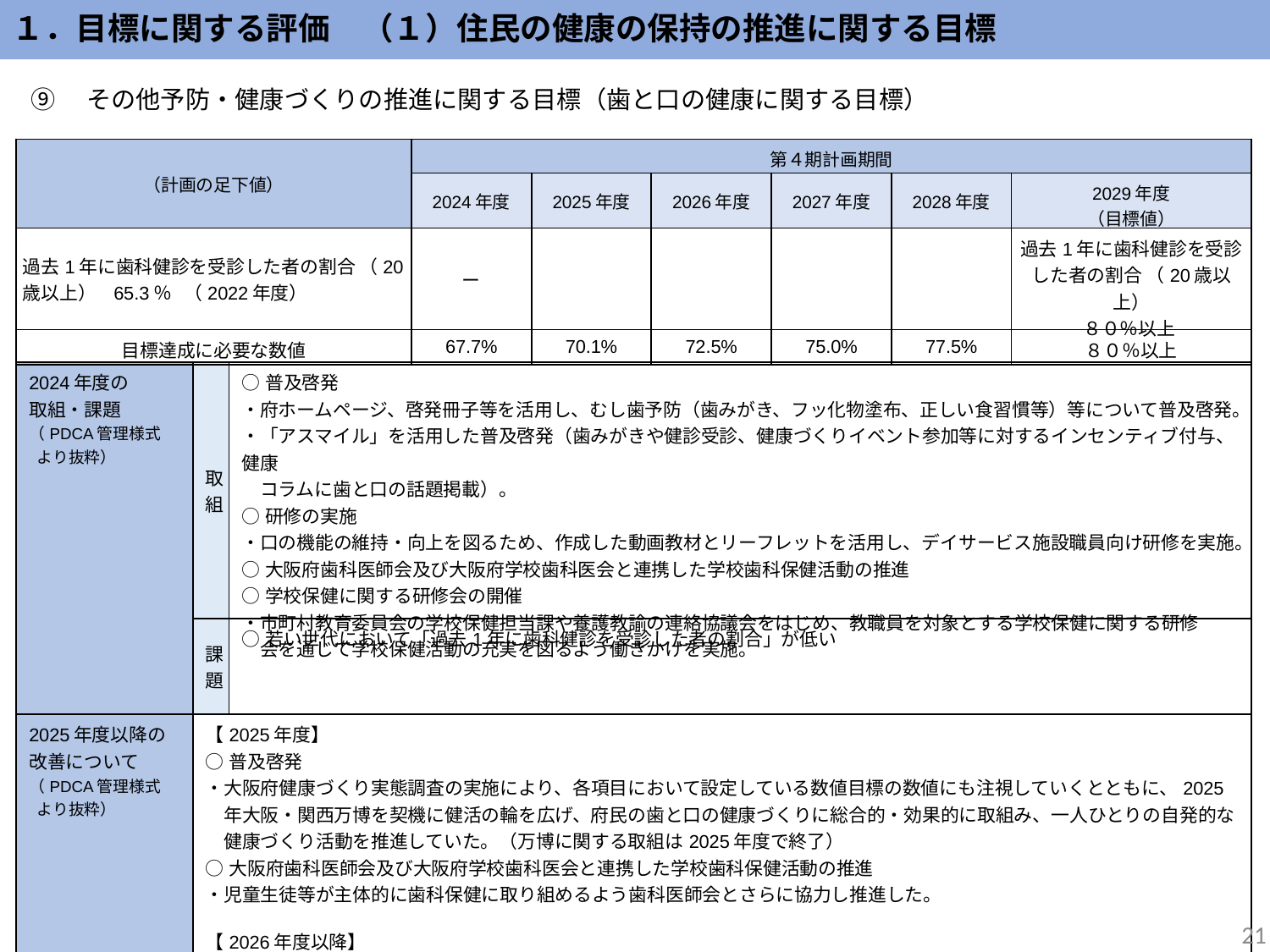

１．目標に関する評価　（１）住民の健康の保持の推進に関する目標
⑨　その他予防・健康づくりの推進に関する目標（歯と口の健康に関する目標）
| （計画の足下値） | 第４期計画期間 |  |  |  |  |  |
| --- | --- | --- | --- | --- | --- | --- |
| 2023年度 （計画の足下値） | 2024年度 | 2025年度 | 2026年度 | 2027年度 | 2028年度 | 2029年度 （目標値） |
| 過去1年に歯科健診を受診した者の割合 （20歳以上） 65.3％ （2022年度） | ー |  |  |  |  | 過去1年に歯科健診を受診した者の割合 （20歳以上） ８０％以上 |
| 目標達成に必要な数値 | 67.7% | 70.1% | 72.5% | 75.0% | 77.5% | ８０％以上 |
| 2024年度の 取組・課題 （PDCA管理様式 より抜粋） | 取組 | ○普及啓発 ・府ホームページ、啓発冊子等を活用し、むし歯予防（歯みがき、フッ化物塗布、正しい食習慣等）等について普及啓発。 ・「アスマイル」を活用した普及啓発（歯みがきや健診受診、健康づくりイベント参加等に対するインセンティブ付与、健康 　コラムに歯と口の話題掲載）。 ○研修の実施 ・口の機能の維持・向上を図るため、作成した動画教材とリーフレットを活用し、デイサービス施設職員向け研修を実施。 ○大阪府歯科医師会及び大阪府学校歯科医会と連携した学校歯科保健活動の推進 ○学校保健に関する研修会の開催 ・市町村教育委員会の学校保健担当課や養護教諭の連絡協議会をはじめ、教職員を対象とする学校保健に関する研修　 　会を通じて学校保健活動の充実を図るよう働きかけを実施。 |
| --- | --- | --- |
|  | 課題 | ○若い世代において「過去1年に歯科健診を受診した者の割合」が低い |
| 2025年度以降の改善について （PDCA管理様式 より抜粋） | 【2025年度】 ○普及啓発 ・大阪府健康づくり実態調査の実施により、各項目において設定している数値目標の数値にも注視していくとともに、2025 　年大阪・関西万博を契機に健活の輪を広げ、府民の歯と口の健康づくりに総合的・効果的に取組み、一人ひとりの自発的な 　健康づくり活動を推進していた。（万博に関する取組は2025年度で終了） ○大阪府歯科医師会及び大阪府学校歯科医会と連携した学校歯科保健活動の推進 ・児童生徒等が主体的に歯科保健に取り組めるよう歯科医師会とさらに協力し推進した。 【2026年度以降】 ・2025年度に引き続き上記取り組みを実施 |  |
21